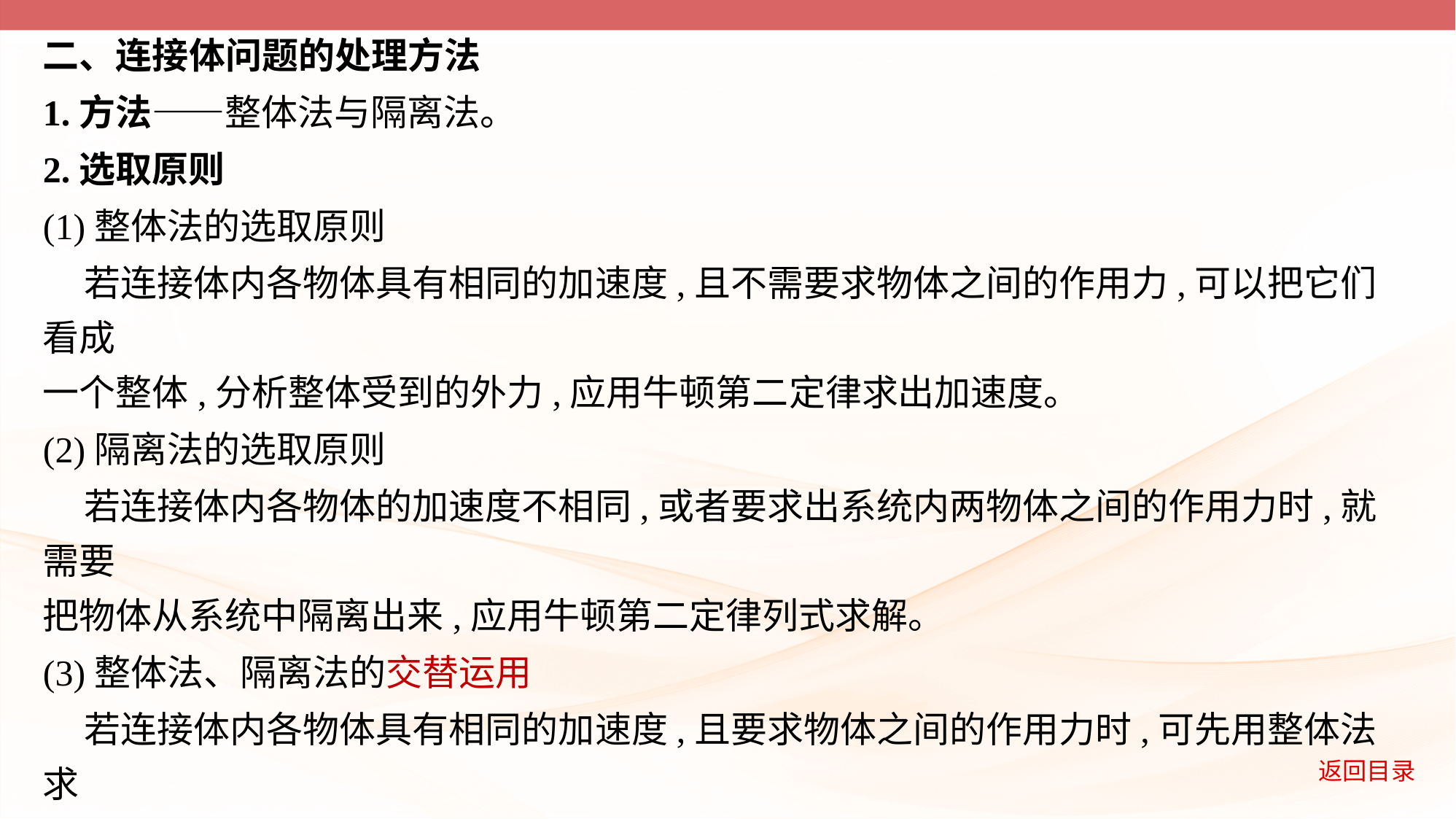

二、连接体问题的处理方法
1.方法——整体法与隔离法。
2.选取原则
(1)整体法的选取原则
    若连接体内各物体具有相同的加速度,且不需要求物体之间的作用力,可以把它们看成
一个整体,分析整体受到的外力,应用牛顿第二定律求出加速度。
(2)隔离法的选取原则
    若连接体内各物体的加速度不相同,或者要求出系统内两物体之间的作用力时,就需要
把物体从系统中隔离出来,应用牛顿第二定律列式求解。
(3)整体法、隔离法的交替运用
    若连接体内各物体具有相同的加速度,且要求物体之间的作用力时,可先用整体法求
出加速度,然后用隔离法选取合适的研究对象,应用牛顿第二定律求作用力,即“先整
体求加速度,后隔离求内力”。